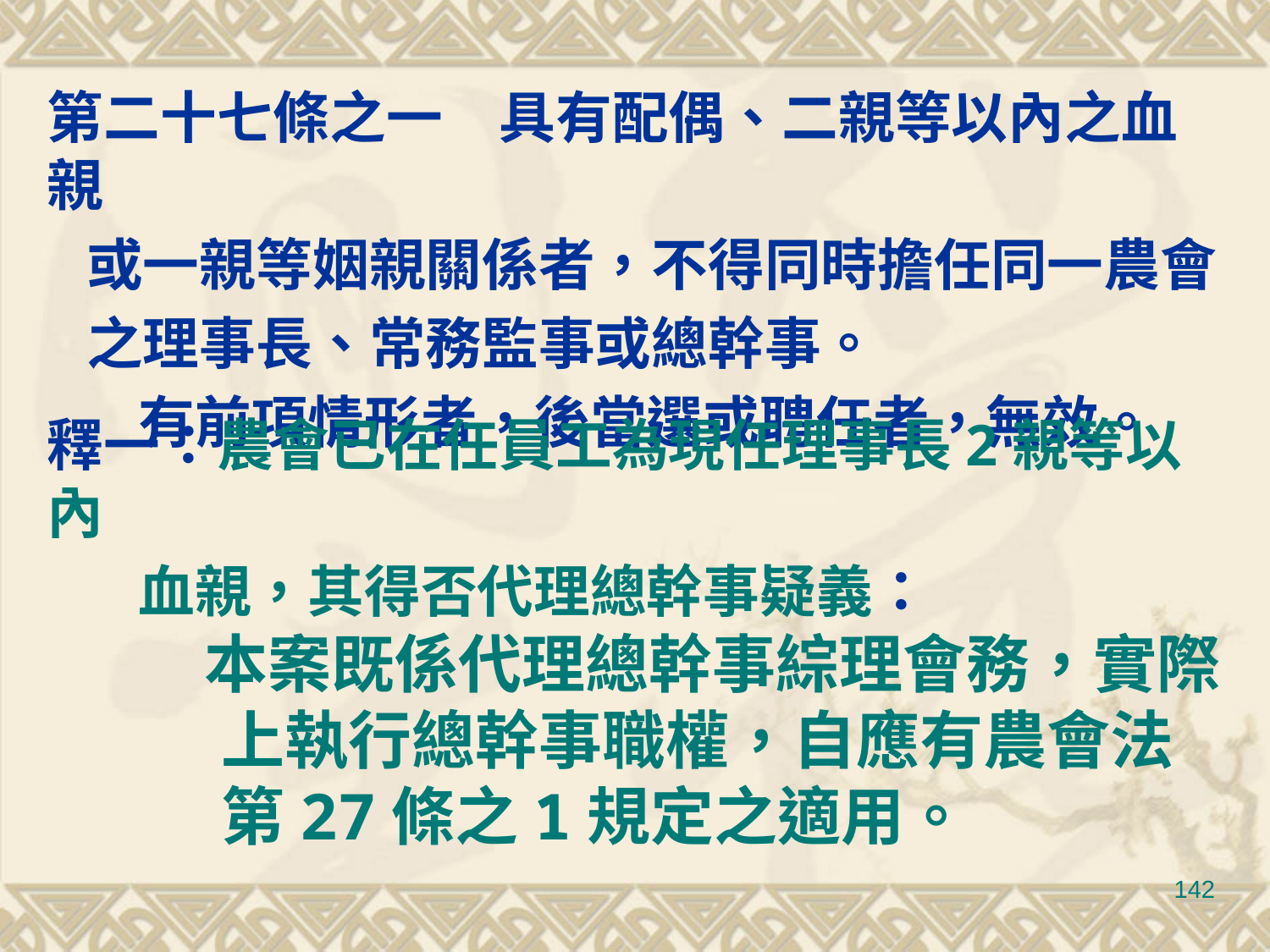

第二十七條之一　具有配偶、二親等以內之血親
  或一親等姻親關係者，不得同時擔任同一農會
  之理事長、常務監事或總幹事。
      有前項情形者，後當選或聘任者，無效。
釋一：農會已在任員工為現任理事長2親等以內
      血親，其得否代理總幹事疑義：
          本案既係代理總幹事綜理會務，實際上執行總幹事職權，自應有農會法第27條之1規定之適用。
142